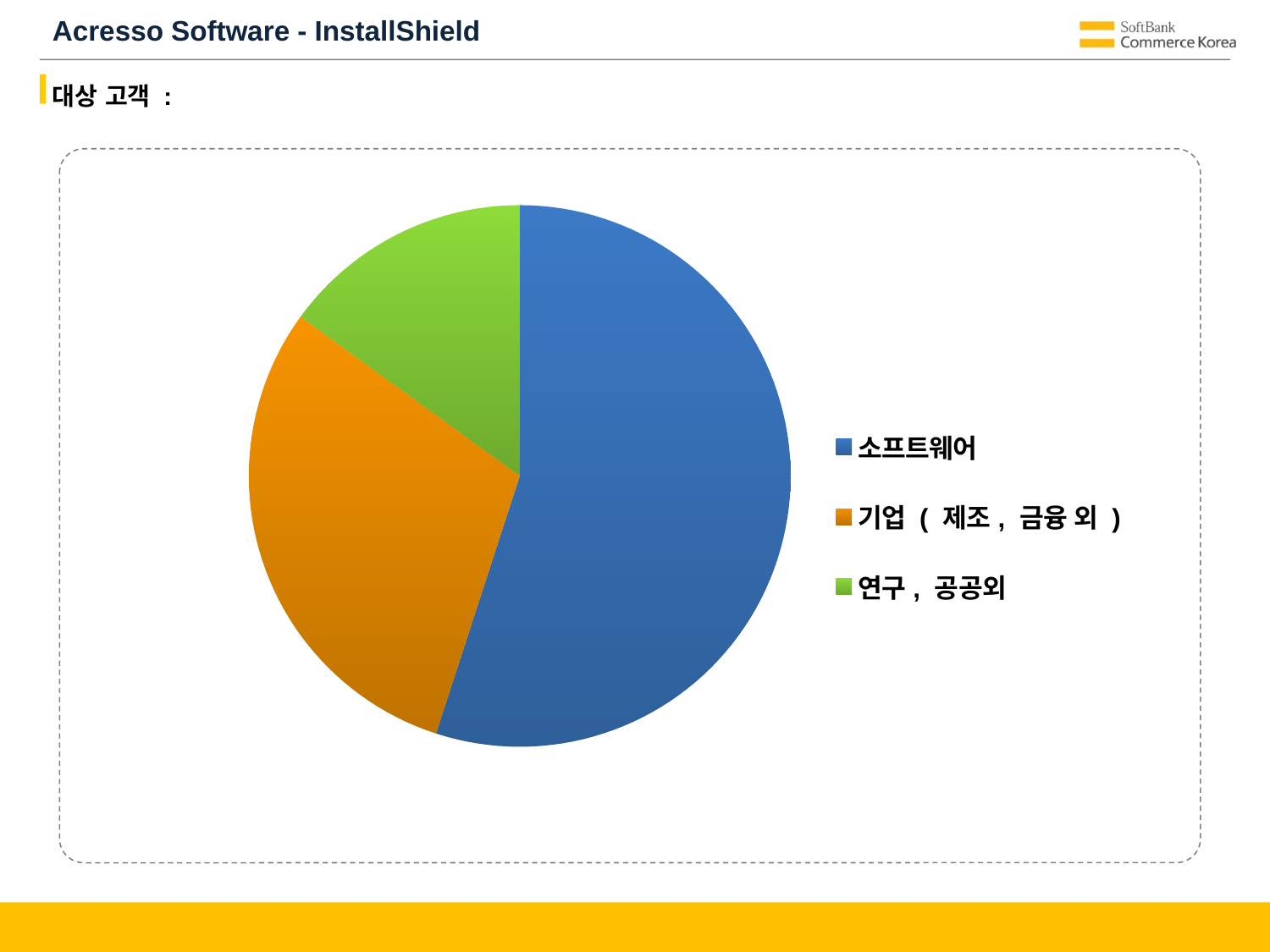

# Acresso Software - InstallShield
대상 고객 :

### Chart

| Category | 판매 |
|---|---|
| 소프트웨어 | 5.5 |
| 기업 ( 제조, 금융 외 ) | 3.0 |
| 연구, 공공외 | 1.5 |